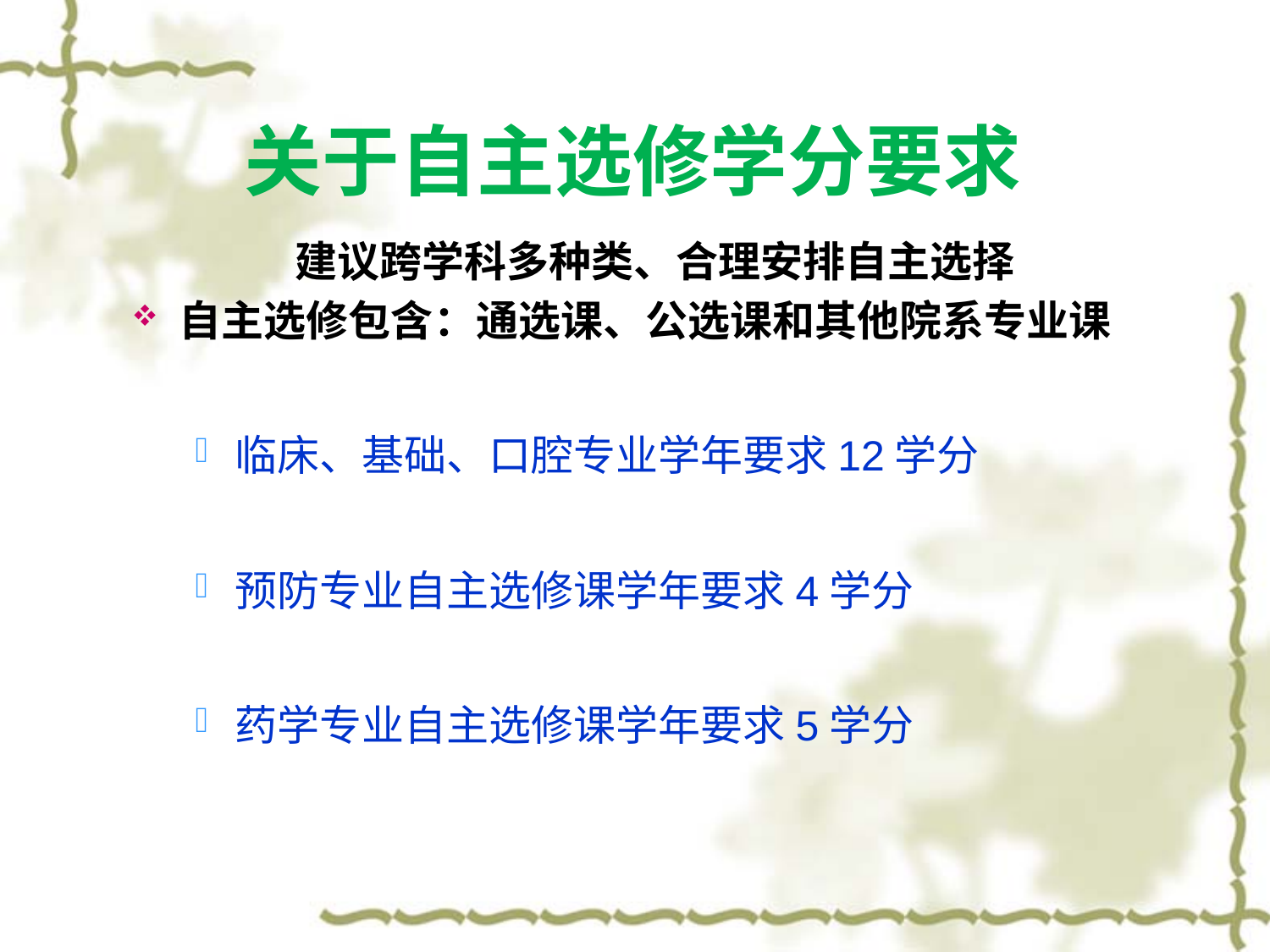

# 关于自主选修学分要求
建议跨学科多种类、合理安排自主选择
自主选修包含：通选课、公选课和其他院系专业课

临床、基础、口腔专业学年要求12学分

预防专业自主选修课学年要求4学分

药学专业自主选修课学年要求5学分